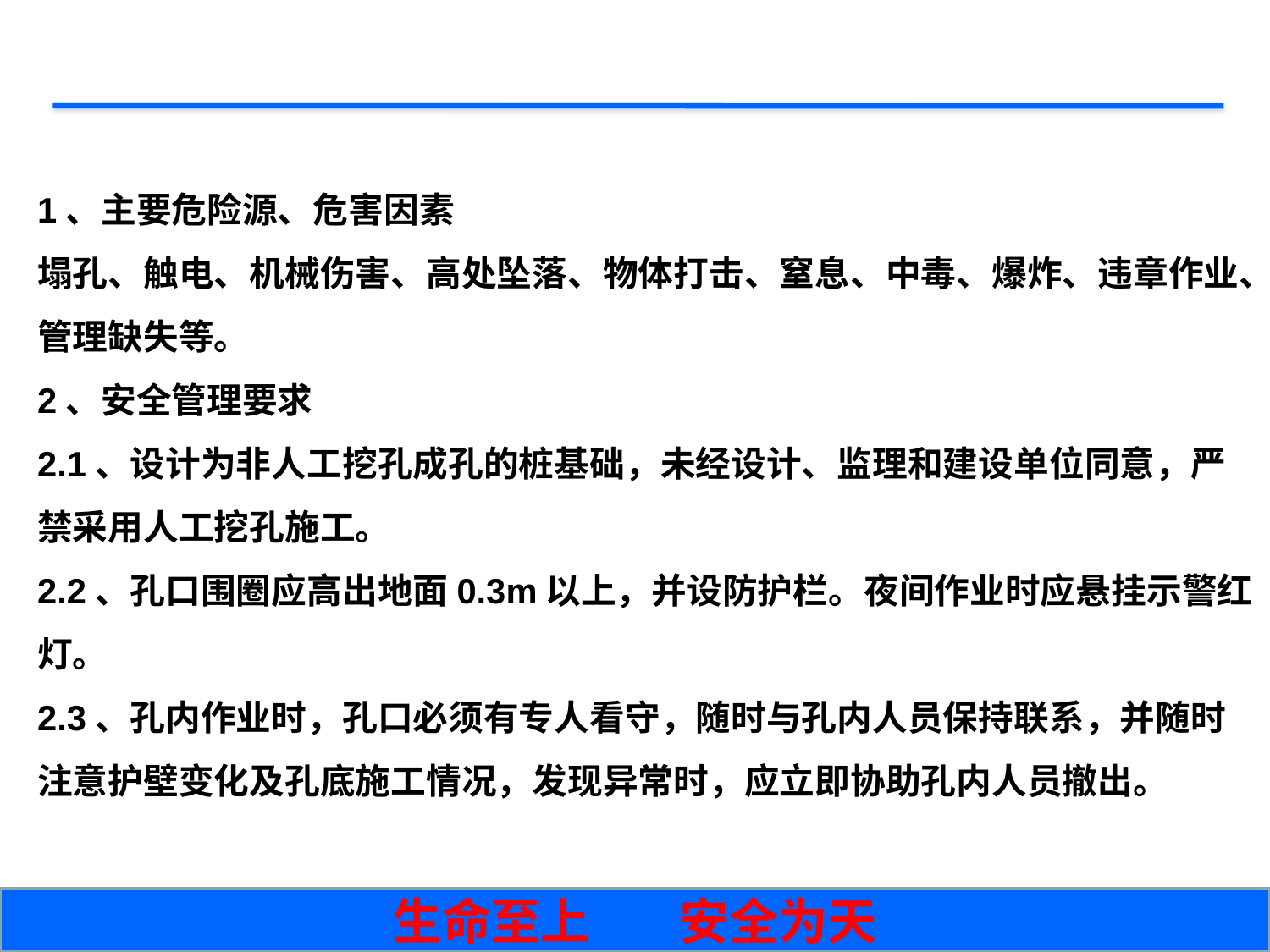

第四节   挖孔桩
1、主要危险源、危害因素
塌孔、触电、机械伤害、高处坠落、物体打击、窒息、中毒、爆炸、违章作业、管理缺失等。
2、安全管理要求
2.1、设计为非人工挖孔成孔的桩基础，未经设计、监理和建设单位同意，严禁采用人工挖孔施工。
2.2、孔口围圈应高出地面0.3m以上，并设防护栏。夜间作业时应悬挂示警红灯。
2.3、孔内作业时，孔口必须有专人看守，随时与孔内人员保持联系，并随时注意护壁变化及孔底施工情况，发现异常时，应立即协助孔内人员撤出。